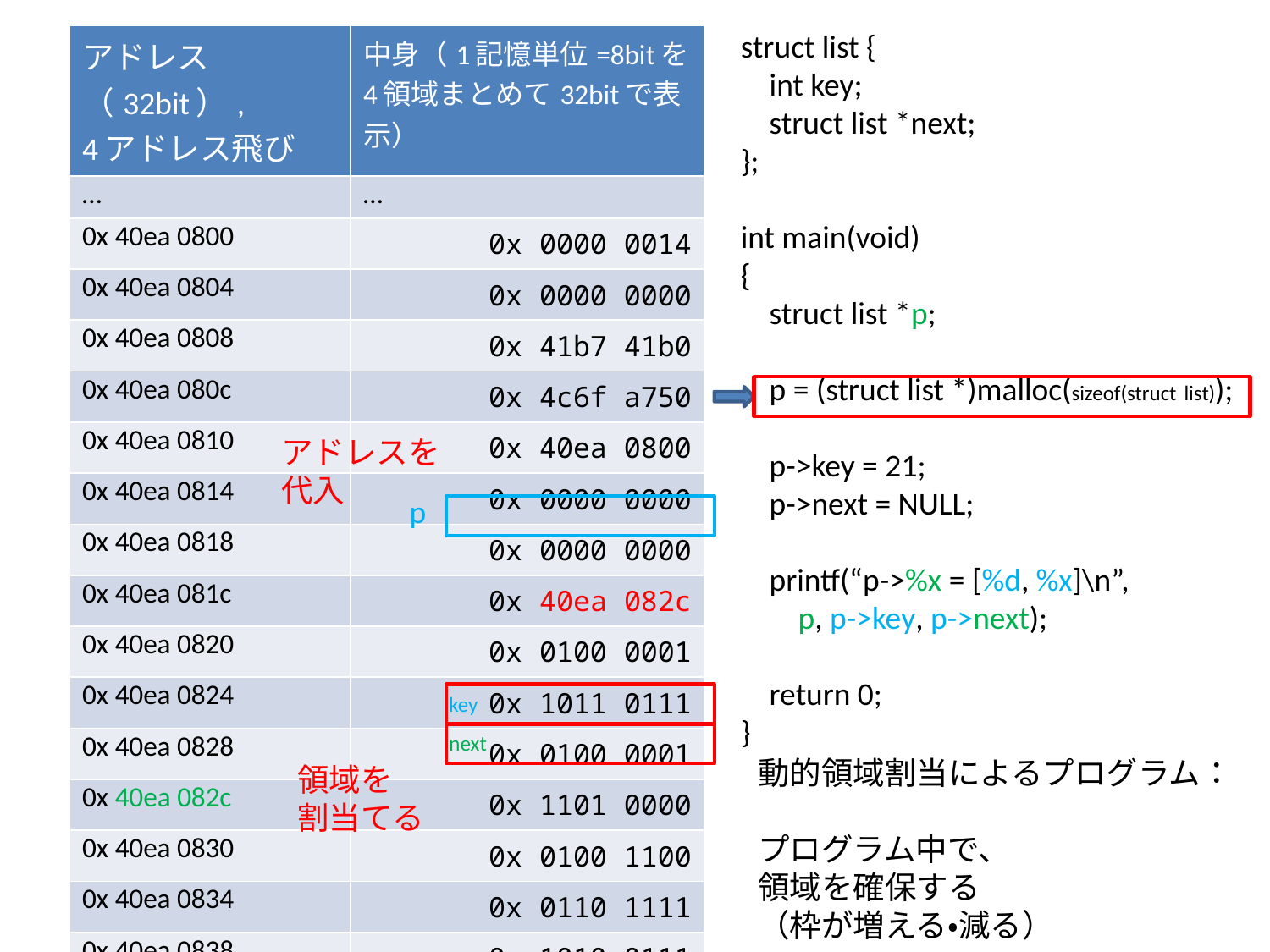

struct list {
    int key;
    struct list *next;
};

int main(void)
{
    struct list *p;

    p = (struct list *)malloc(sizeof(struct list));

    p->key = 21;
    p->next = NULL;

    printf(“p->%x = [%d, %x]\n”,
        p, p->key, p->next);

    return 0;
}
| アドレス（32bit）, 4アドレス飛び | 中身（1記憶単位=8bitを4領域まとめて32bitで表示） |
| --- | --- |
| … | … |
| 0x 40ea 0800 | 0x 0000 0014 |
| 0x 40ea 0804 | 0x 0000 0000 |
| 0x 40ea 0808 | 0x 41b7 41b0 |
| 0x 40ea 080c | 0x 4c6f a750 |
| 0x 40ea 0810 | 0x 40ea 0800 |
| 0x 40ea 0814 | 0x 0000 0000 |
| 0x 40ea 0818 | 0x 0000 0000 |
| 0x 40ea 081c | 0x 40ea 082c |
| 0x 40ea 0820 | 0x 0100 0001 |
| 0x 40ea 0824 | 0x 1011 0111 |
| 0x 40ea 0828 | 0x 0100 0001 |
| 0x 40ea 082c | 0x 1101 0000 |
| 0x 40ea 0830 | 0x 0100 1100 |
| 0x 40ea 0834 | 0x 0110 1111 |
| 0x 40ea 0838 | 0x 1010 0111 |
| 0x 40ea 083c | 0x 0101 0000 |
| … | … |

アドレスを
代入
p

key

next

動的領域割当によるプログラム：

プログラム中で、
領域を確保する
（枠が増える・減る）
領域を
割当てる